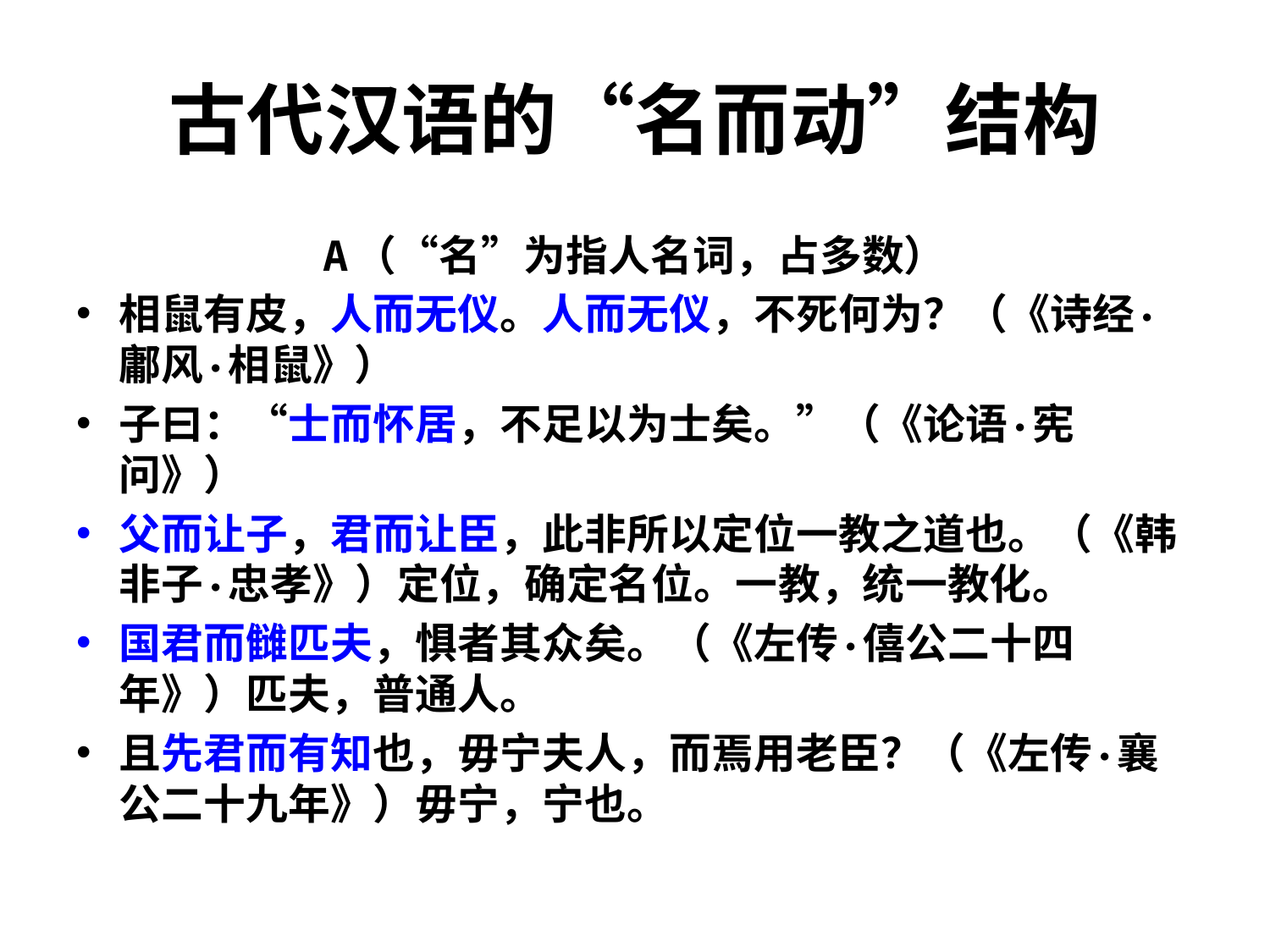

# 古代汉语的“名而动”结构
A（“名”为指人名词，占多数）
相鼠有皮，人而无仪。人而无仪，不死何为？（《诗经·鄘风·相鼠》）
子曰：“士而怀居，不足以为士矣。”（《论语·宪问》）
父而让子，君而让臣，此非所以定位一教之道也。（《韩非子·忠孝》）定位，确定名位。一教，统一教化。
国君而雠匹夫，惧者其众矣。（《左传·僖公二十四年》）匹夫，普通人。
且先君而有知也，毋宁夫人，而焉用老臣？（《左传·襄公二十九年》）毋宁，宁也。